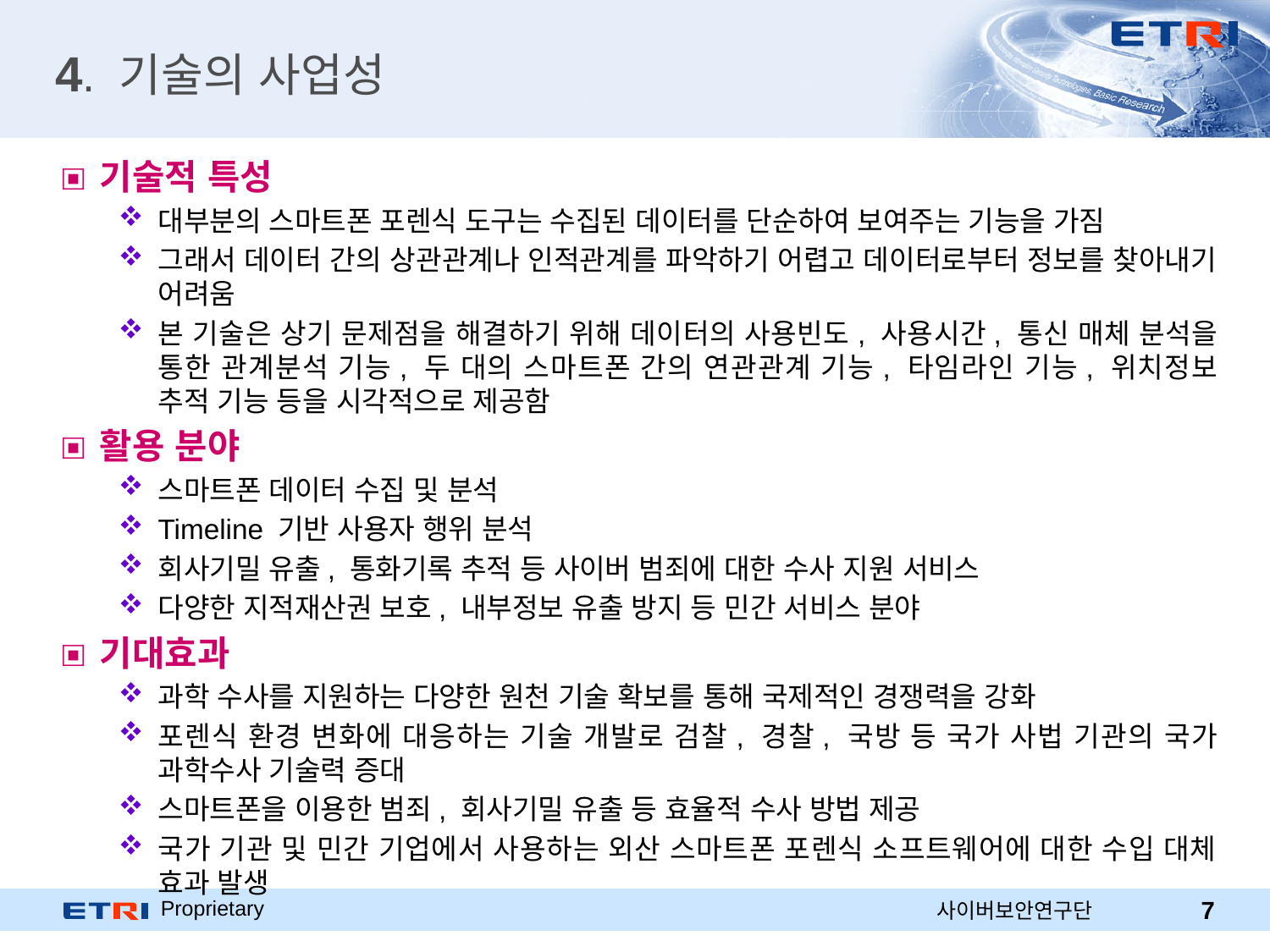

# 4. 기술의 사업성
기술적 특성
대부분의 스마트폰 포렌식 도구는 수집된 데이터를 단순하여 보여주는 기능을 가짐
그래서 데이터 간의 상관관계나 인적관계를 파악하기 어렵고 데이터로부터 정보를 찾아내기 어려움
본 기술은 상기 문제점을 해결하기 위해 데이터의 사용빈도, 사용시간, 통신 매체 분석을 통한 관계분석 기능, 두 대의 스마트폰 간의 연관관계 기능, 타임라인 기능, 위치정보 추적 기능 등을 시각적으로 제공함
활용 분야
스마트폰 데이터 수집 및 분석
Timeline 기반 사용자 행위 분석
회사기밀 유출, 통화기록 추적 등 사이버 범죄에 대한 수사 지원 서비스
다양한 지적재산권 보호, 내부정보 유출 방지 등 민간 서비스 분야
기대효과
과학 수사를 지원하는 다양한 원천 기술 확보를 통해 국제적인 경쟁력을 강화
포렌식 환경 변화에 대응하는 기술 개발로 검찰, 경찰, 국방 등 국가 사법 기관의 국가 과학수사 기술력 증대
스마트폰을 이용한 범죄, 회사기밀 유출 등 효율적 수사 방법 제공
국가 기관 및 민간 기업에서 사용하는 외산 스마트폰 포렌식 소프트웨어에 대한 수입 대체 효과 발생

7
사이버보안연구단